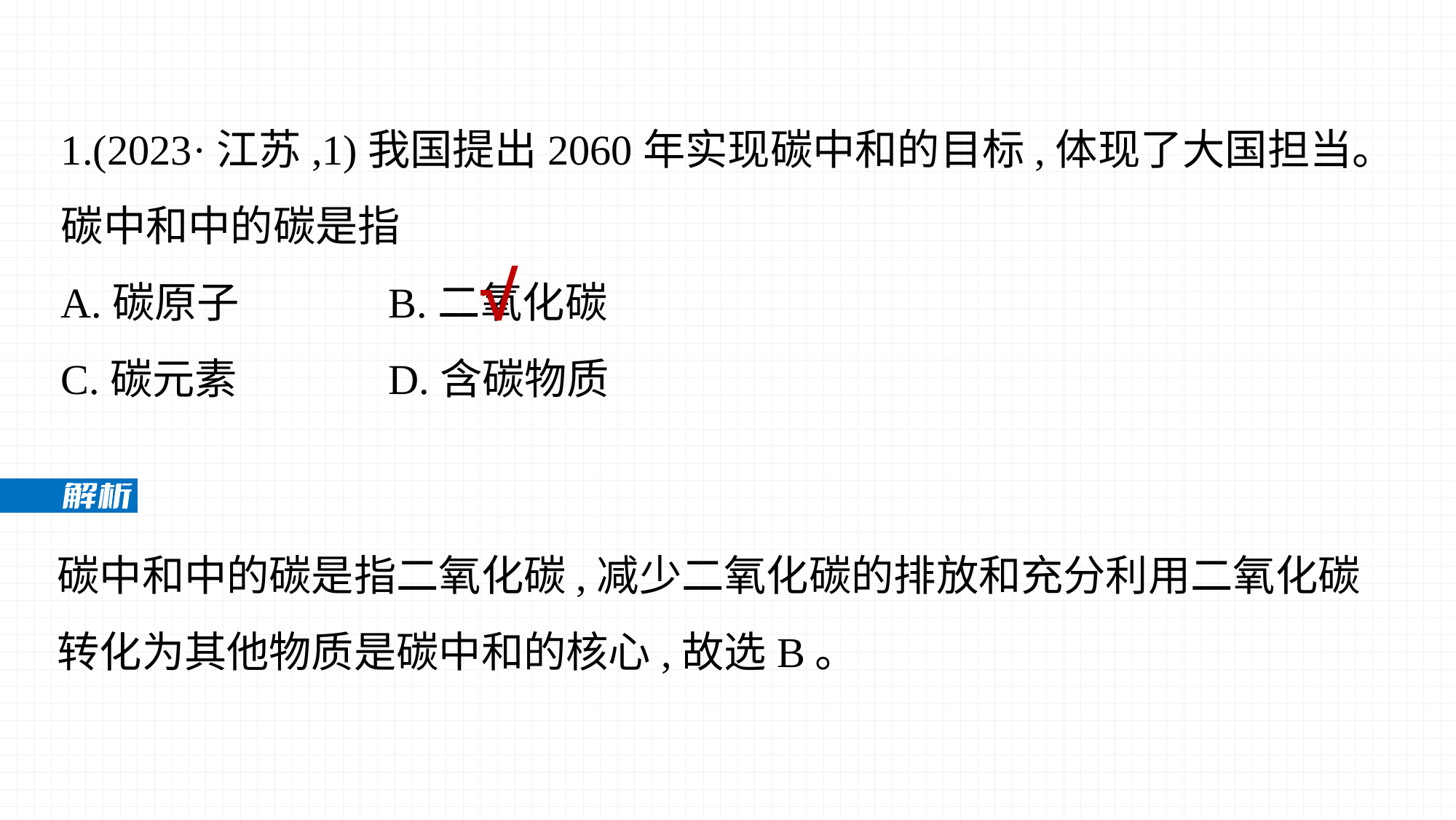

1.(2023·江苏,1)我国提出2060年实现碳中和的目标,体现了大国担当。碳中和中的碳是指
A.碳原子		B.二氧化碳
C.碳元素		D.含碳物质
√

碳中和中的碳是指二氧化碳,减少二氧化碳的排放和充分利用二氧化碳转化为其他物质是碳中和的核心,故选B。